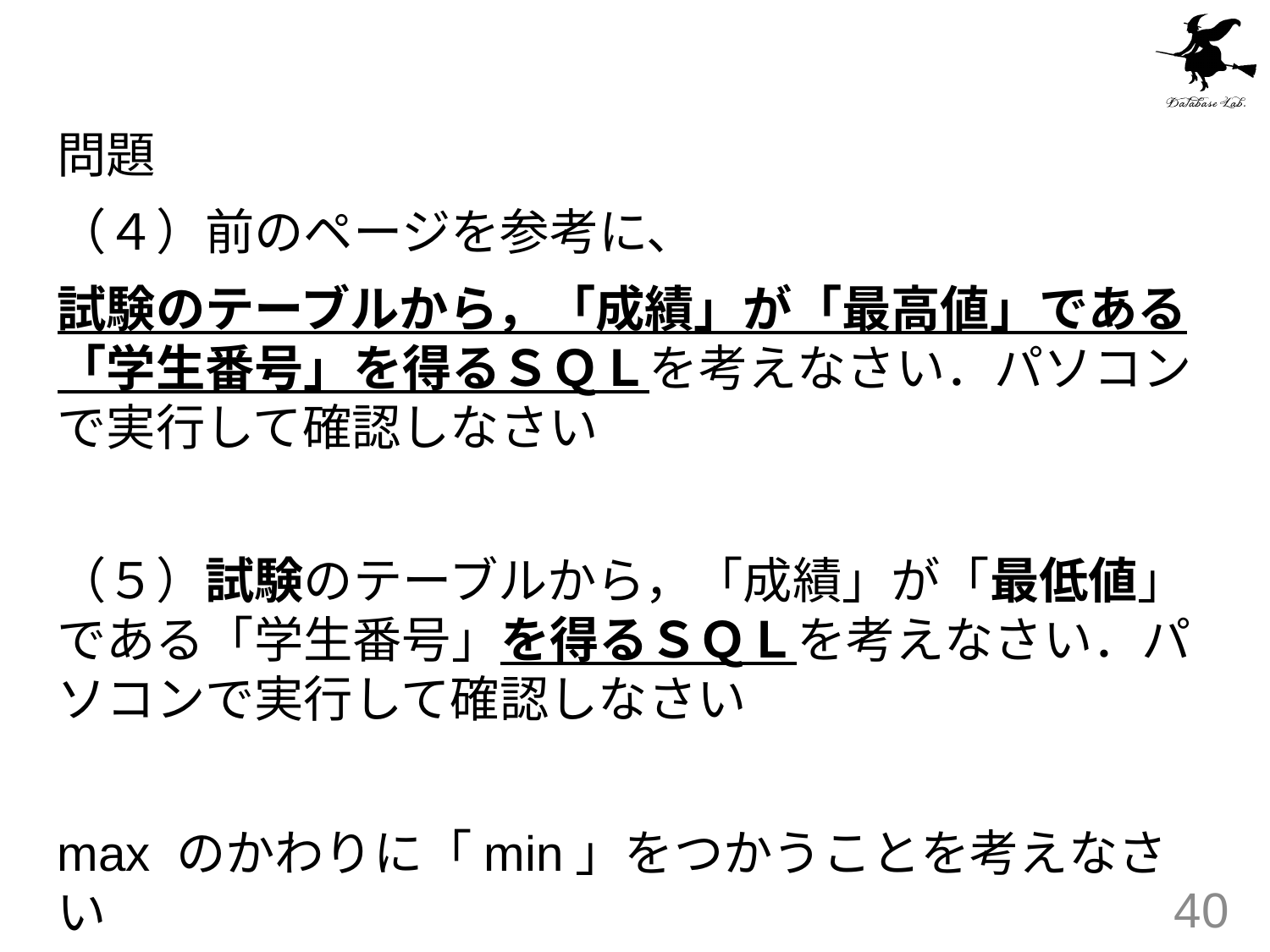

問題
（４）前のページを参考に、
試験のテーブルから，「成績」が「最高値」である「学生番号」を得るＳＱＬを考えなさい．パソコンで実行して確認しなさい

（５）試験のテーブルから，「成績」が「最低値」である「学生番号」を得るＳＱＬを考えなさい．パソコンで実行して確認しなさい

max のかわりに「min」をつかうことを考えなさい

40